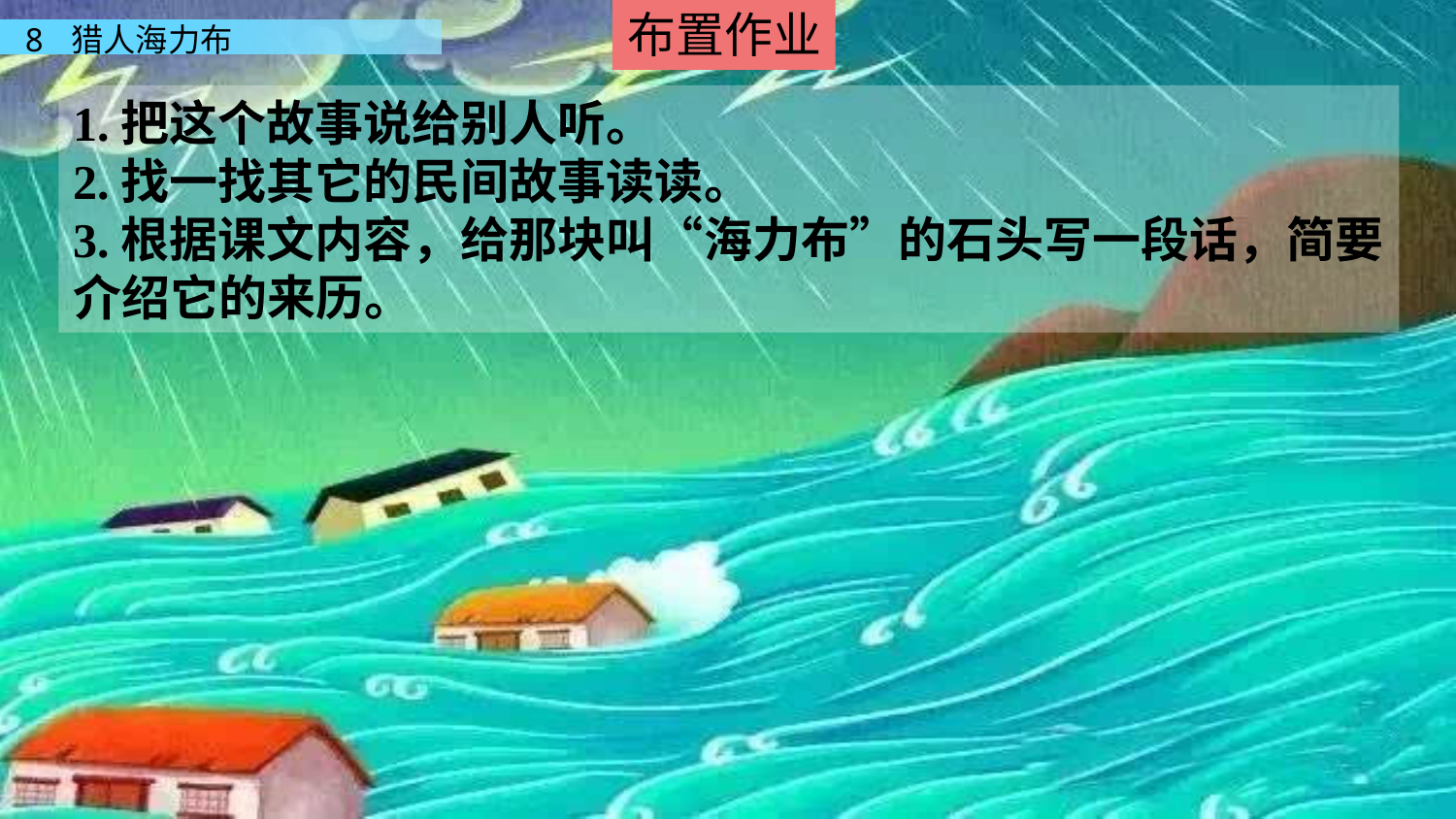

布置作业
1.把这个故事说给别人听。
2.找一找其它的民间故事读读。
3.根据课文内容，给那块叫“海力布”的石头写一段话，简要介绍它的来历。